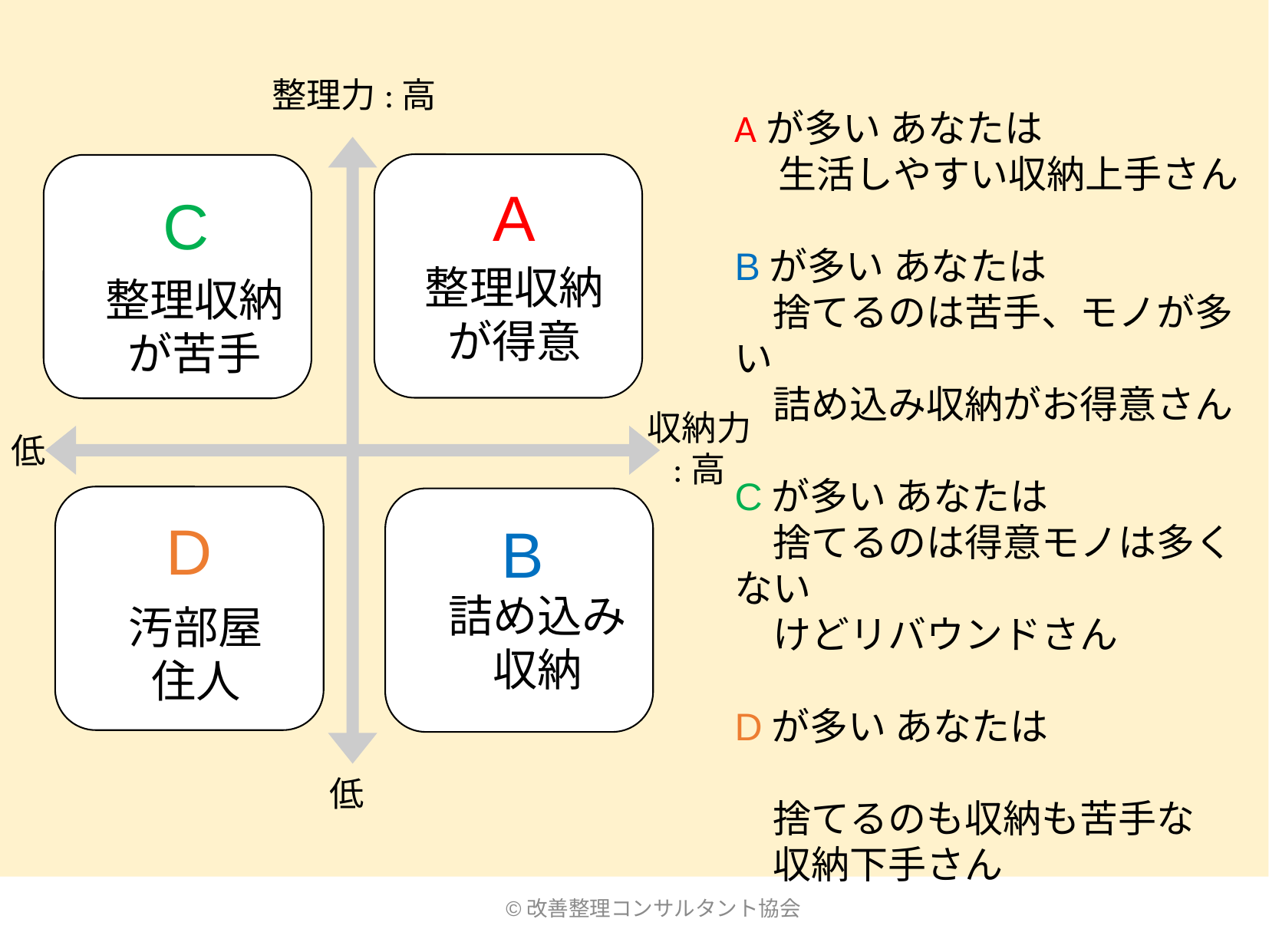

整理力:高
Aが多い あなたは
    生活しやすい収納上手さん

Bが多い あなたは
　捨てるのは苦手、モノが多い
　詰め込み収納がお得意さん

Cが多い あなたは
　捨てるのは得意モノは多くない
　けどリバウンドさん

Dが多い あなたは
　捨てるのも収納も苦手な
　収納下手さん

A
C
整理収納
が得意
整理収納
が苦手
収納力
:高
低
D
B
詰め込み
収納
汚部屋
住人
低